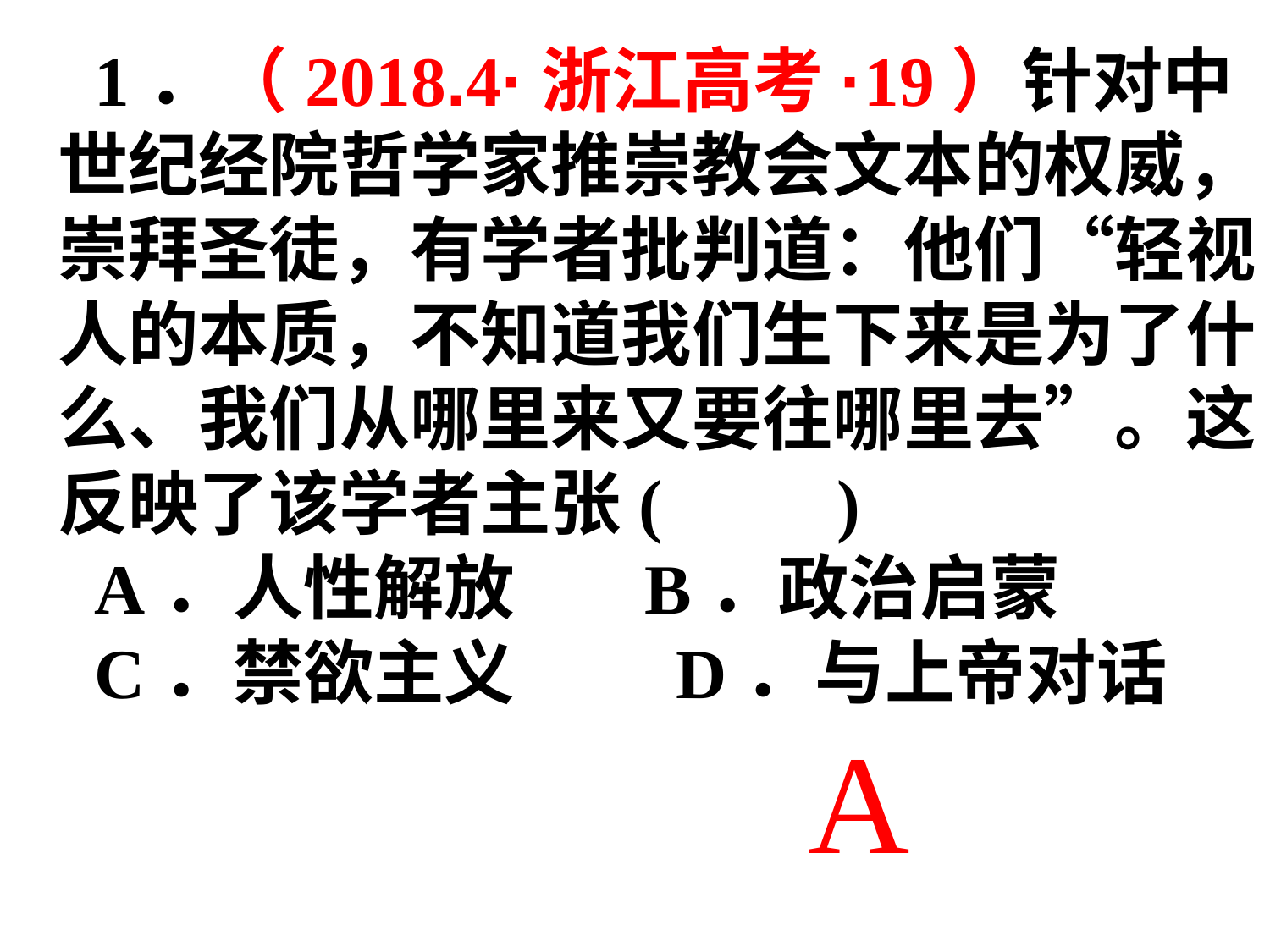

1．（2018.4·浙江高考·19）针对中世纪经院哲学家推崇教会文本的权威，崇拜圣徒，有学者批判道：他们“轻视人的本质，不知道我们生下来是为了什么、我们从哪里来又要往哪里去”。这反映了该学者主张(　　)
A．人性解放       B．政治启蒙
C．禁欲主义         D．与上帝对话
A